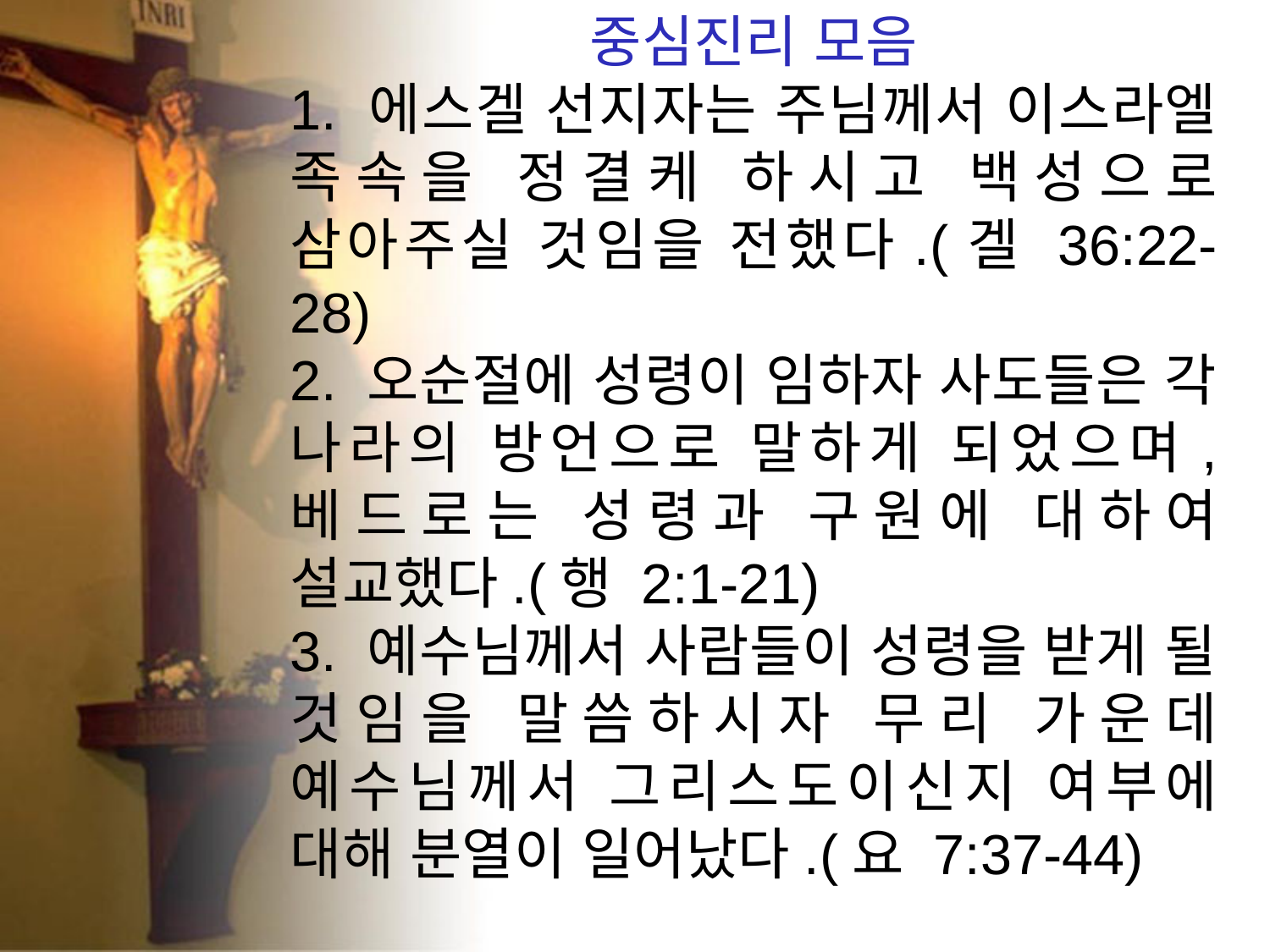

중심진리 모음
1. 에스겔 선지자는 주님께서 이스라엘 족속을 정결케 하시고 백성으로 삼아주실 것임을 전했다.(겔 36:22-28)
2. 오순절에 성령이 임하자 사도들은 각 나라의 방언으로 말하게 되었으며, 베드로는 성령과 구원에 대하여 설교했다.(행 2:1-21)
3. 예수님께서 사람들이 성령을 받게 될 것임을 말씀하시자 무리 가운데 예수님께서 그리스도이신지 여부에 대해 분열이 일어났다.(요 7:37-44)